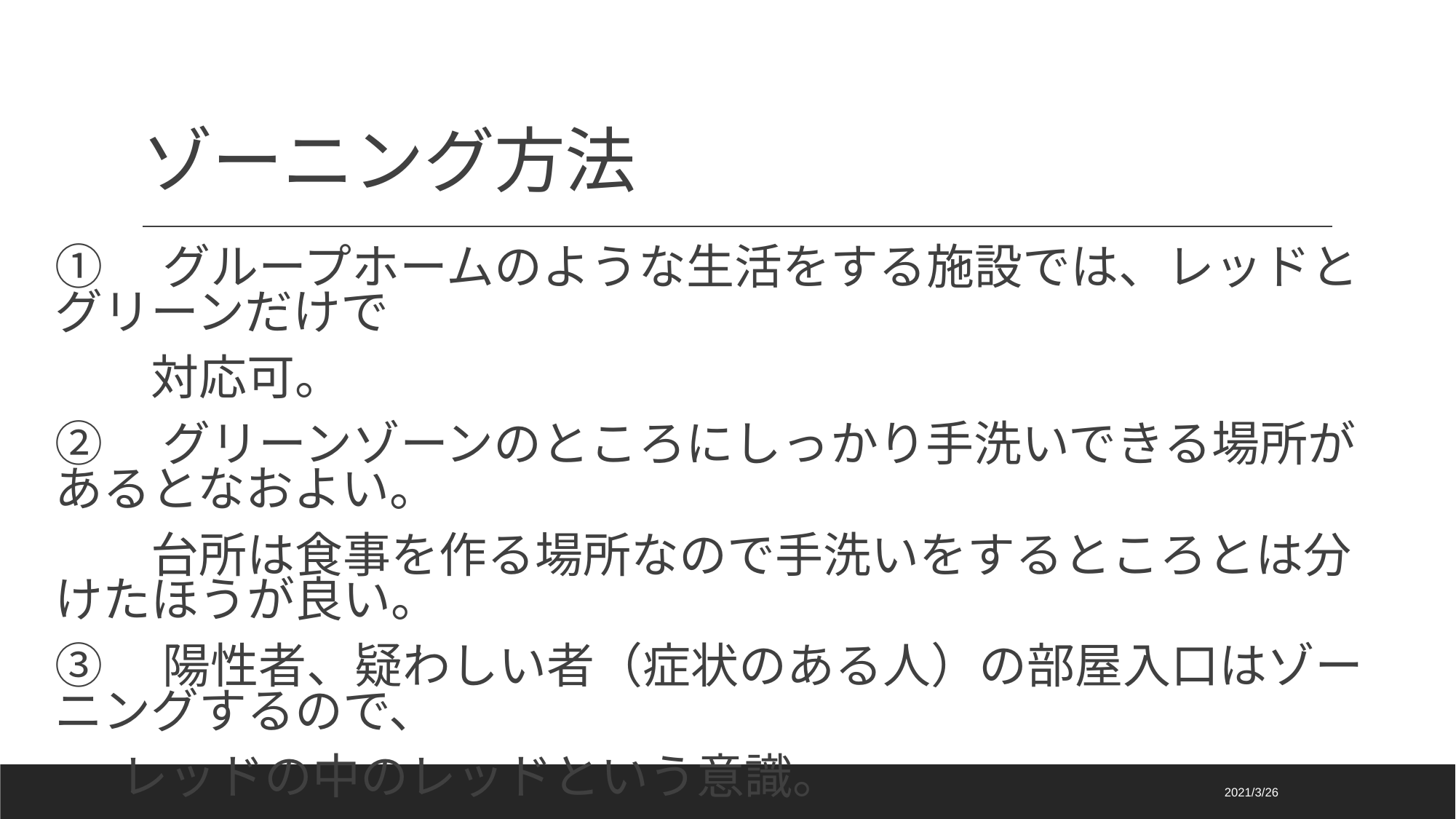

# ゾーニング方法
①　グループホームのような生活をする施設では、レッドとグリーンだけで
　　対応可。
②　グリーンゾーンのところにしっかり手洗いできる場所があるとなおよい。
　　台所は食事を作る場所なので手洗いをするところとは分けたほうが良い。
③　陽性者、疑わしい者（症状のある人）の部屋入口はゾーニングするので、
     レッドの中のレッドという意識。
2021/3/26